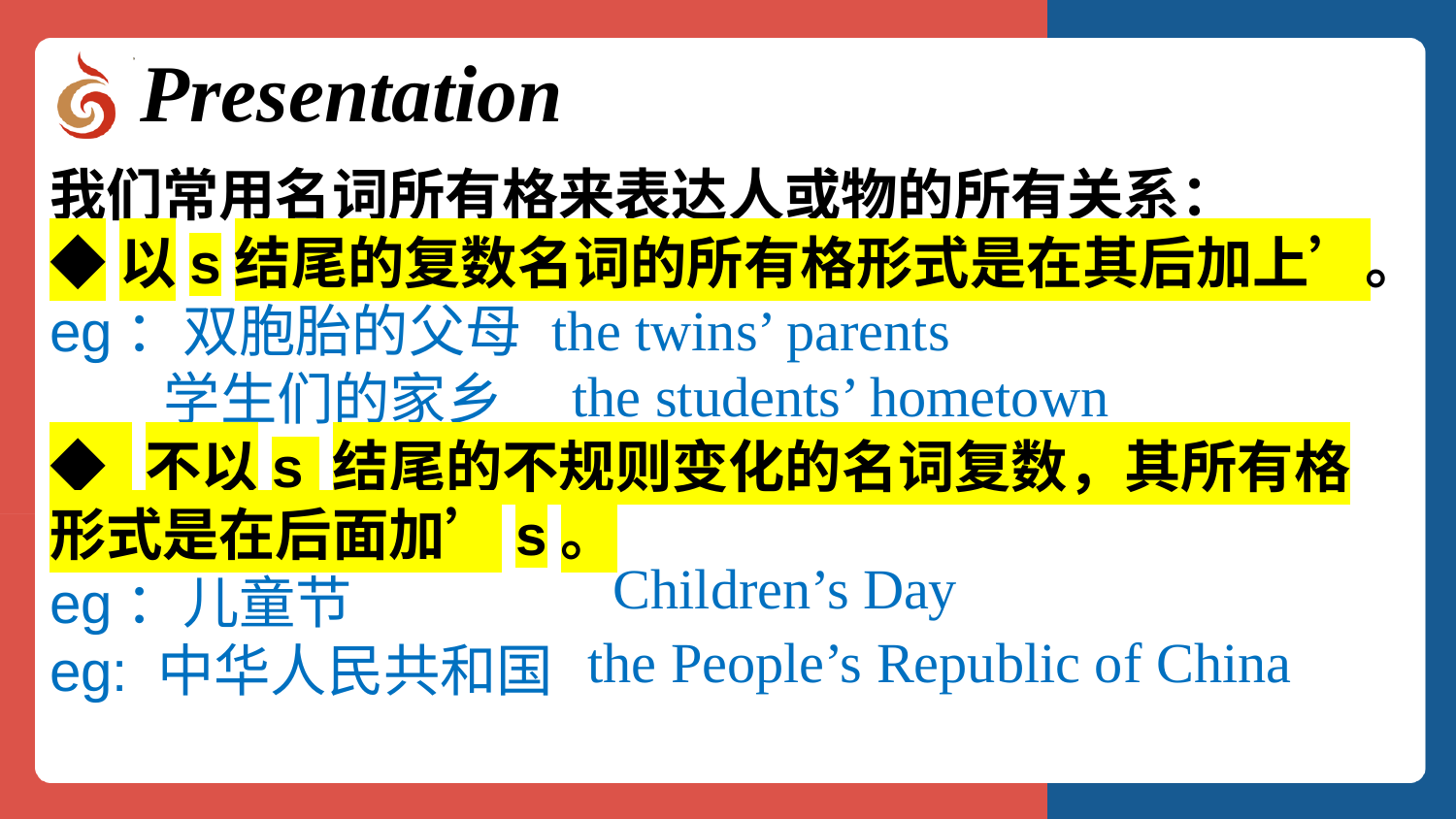

Presentation
我们常用名词所有格来表达人或物的所有关系：
◆以s结尾的复数名词的所有格形式是在其后加上’。
eg：双胞胎的父母
        学生们的家乡
◆  不以s 结尾的不规则变化的名词复数，其所有格形式是在后面加’s。
eg：儿童节
eg: 中华人民共和国
the twins’ parents
the students’ hometown
Children’s Day
the People’s Republic of China